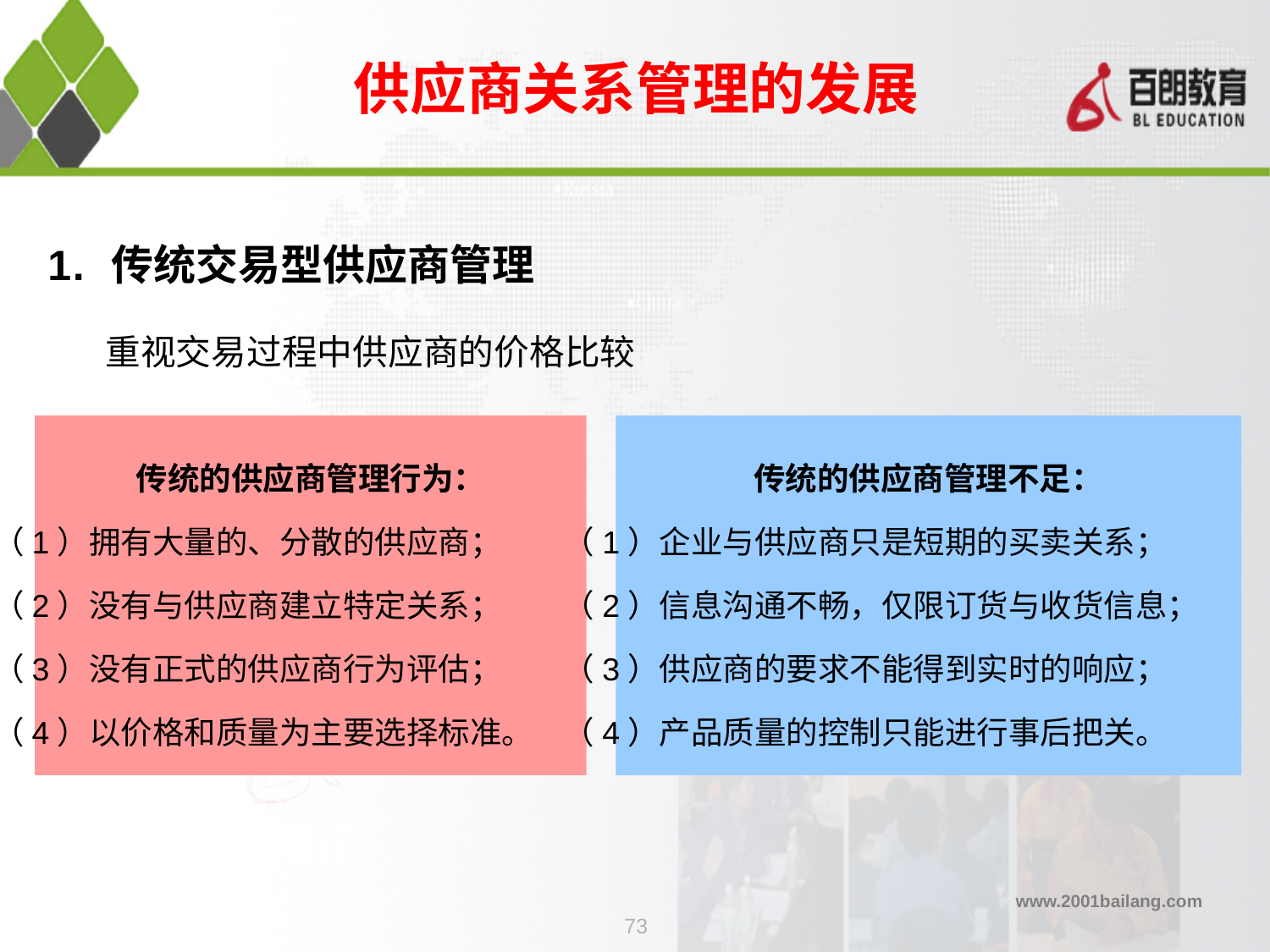

# 供应商关系管理的发展
传统交易型供应商管理
     重视交易过程中供应商的价格比较
传统的供应商管理行为：
（1）拥有大量的、分散的供应商；
（2）没有与供应商建立特定关系；
（3）没有正式的供应商行为评估；
（4）以价格和质量为主要选择标准。
传统的供应商管理不足：
（1）企业与供应商只是短期的买卖关系；
（2）信息沟通不畅，仅限订货与收货信息；
（3）供应商的要求不能得到实时的响应；
（4）产品质量的控制只能进行事后把关。
73